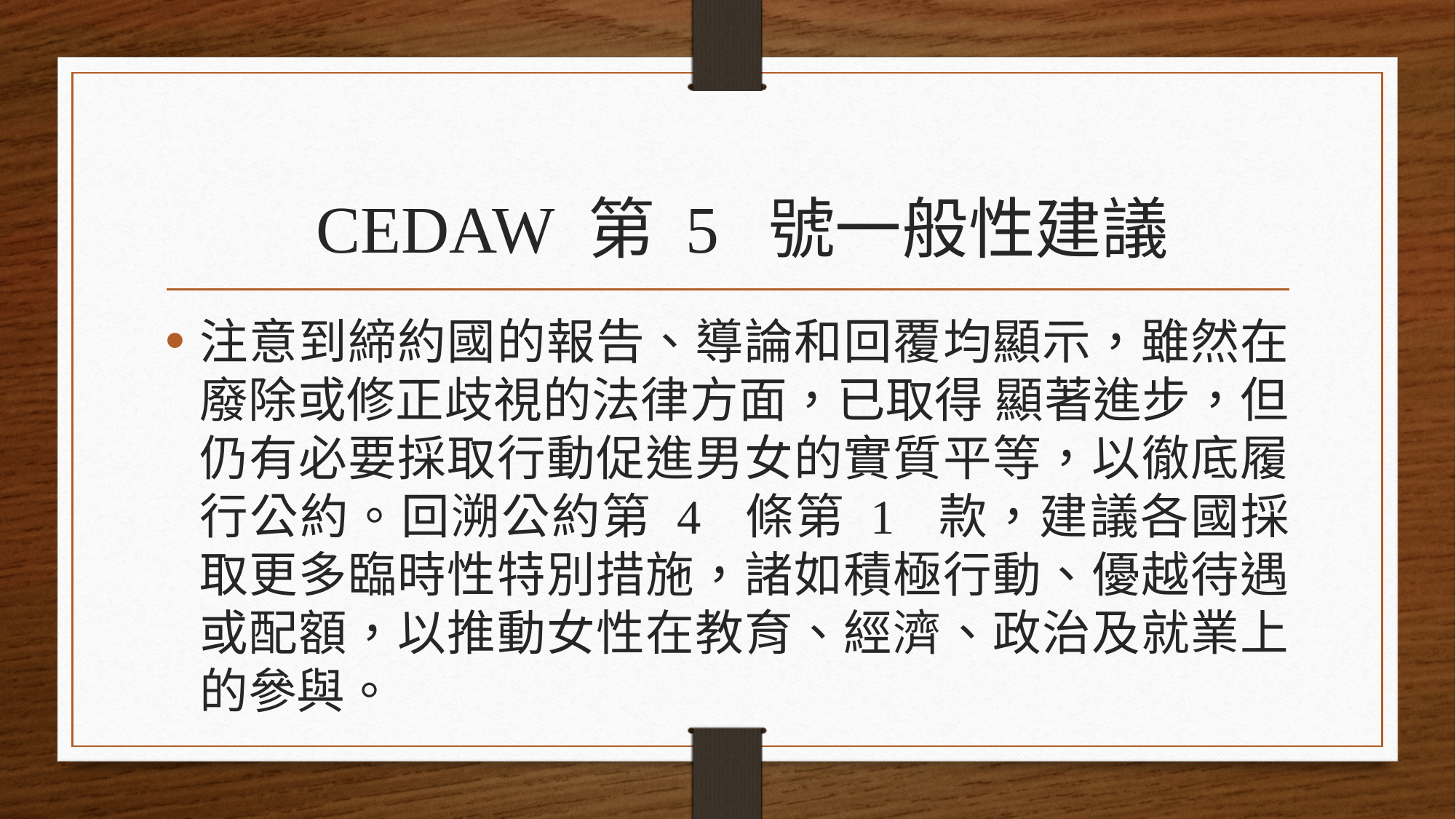

# CEDAW 第 5  號一般性建議
注意到締約國的報告、導論和回覆均顯示，雖然在廢除或修正歧視的法律方面，已取得 顯著進步，但仍有必要採取行動促進男女的實質平等，以徹底履行公約。回溯公約第 4 條第 1 款，建議各國採取更多臨時性特別措施，諸如積極行動、優越待遇或配額，以推動女性在教育、經濟、政治及就業上的參與。